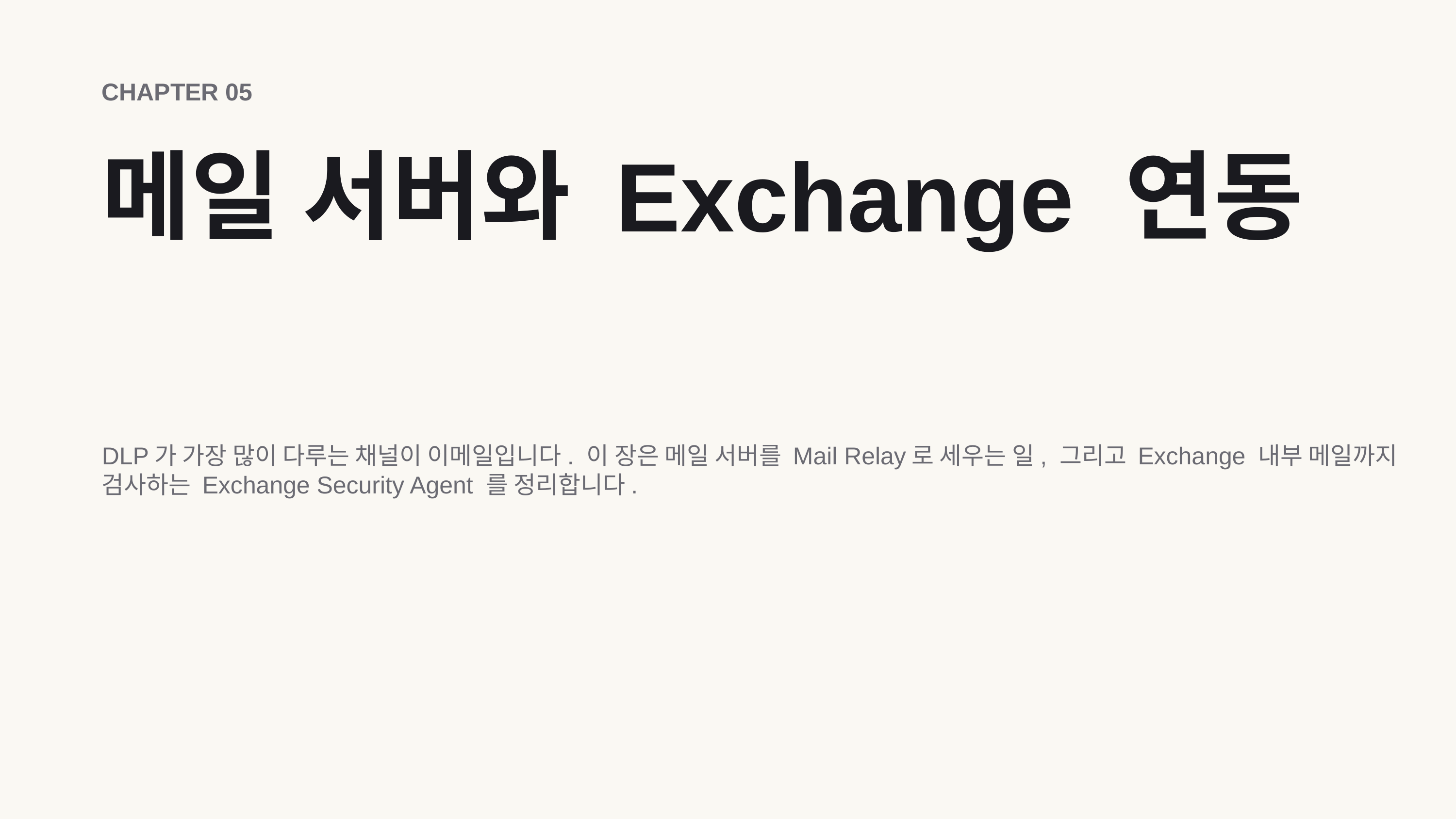

CHAPTER 05
메일 서버와 Exchange 연동
DLP가 가장 많이 다루는 채널이 이메일입니다. 이 장은 메일 서버를 Mail Relay로 세우는 일, 그리고 Exchange 내부 메일까지 검사하는 Exchange Security Agent 를 정리합니다.